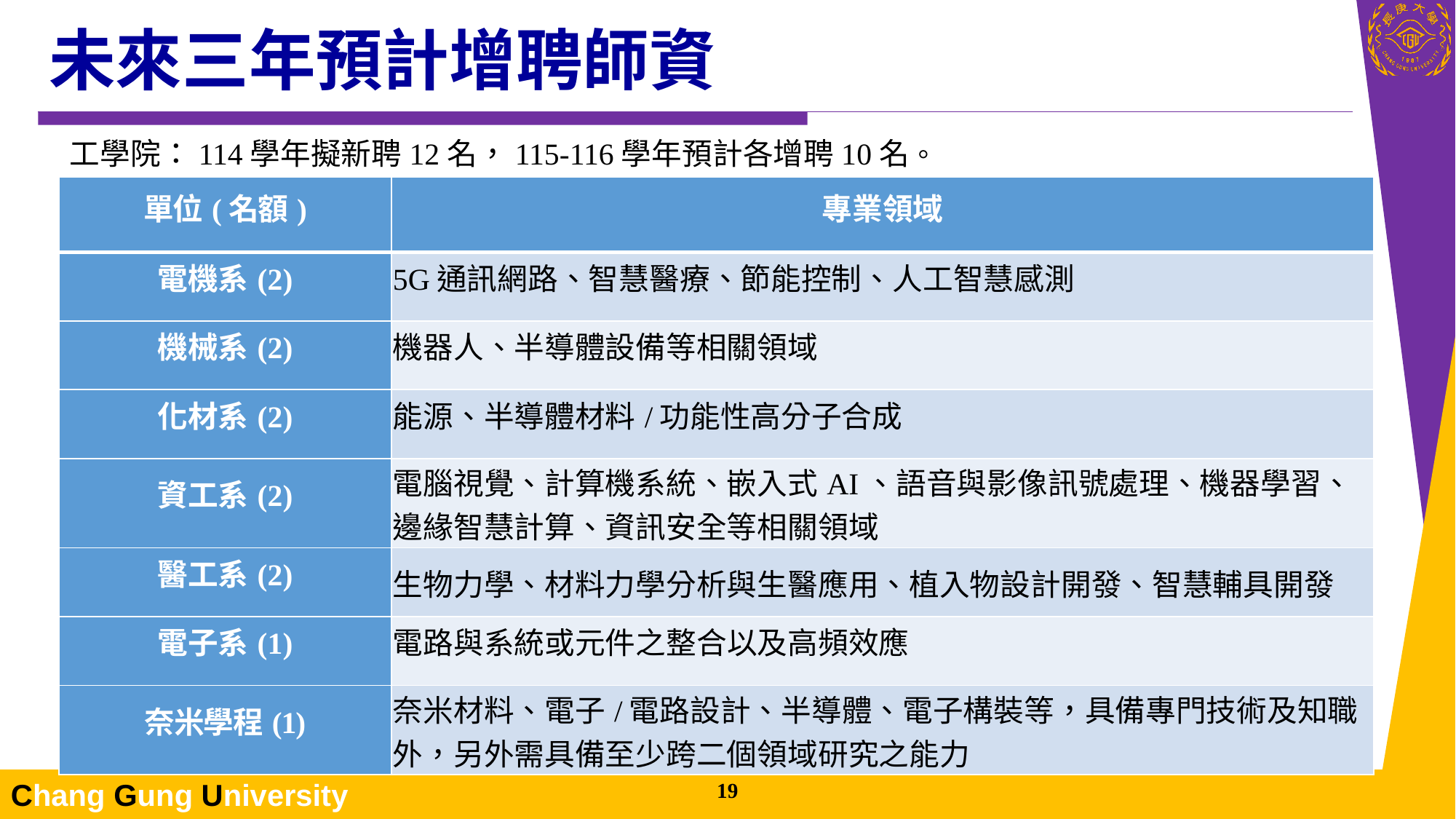

# 未來三年預計增聘師資
工學院：114學年擬新聘12名，115-116學年預計各增聘10名。
| 單位(名額) | 專業領域 |
| --- | --- |
| 電機系(2) | 5G通訊網路、智慧醫療、節能控制、人工智慧感測 |
| 機械系(2) | 機器人、半導體設備等相關領域 |
| 化材系(2) | 能源、半導體材料/功能性高分子合成 |
| 資工系(2) | 電腦視覺、計算機系統、嵌入式AI、語音與影像訊號處理、機器學習、邊緣智慧計算、資訊安全等相關領域 |
| 醫工系(2) | 生物力學、材料力學分析與生醫應用、植入物設計開發、智慧輔具開發 |
| 電子系(1) | 電路與系統或元件之整合以及高頻效應 |
| 奈米學程(1) | 奈米材料、電子/電路設計、半導體、電子構裝等，具備專門技術及知職外，另外需具備至少跨二個領域研究之能力 |
19